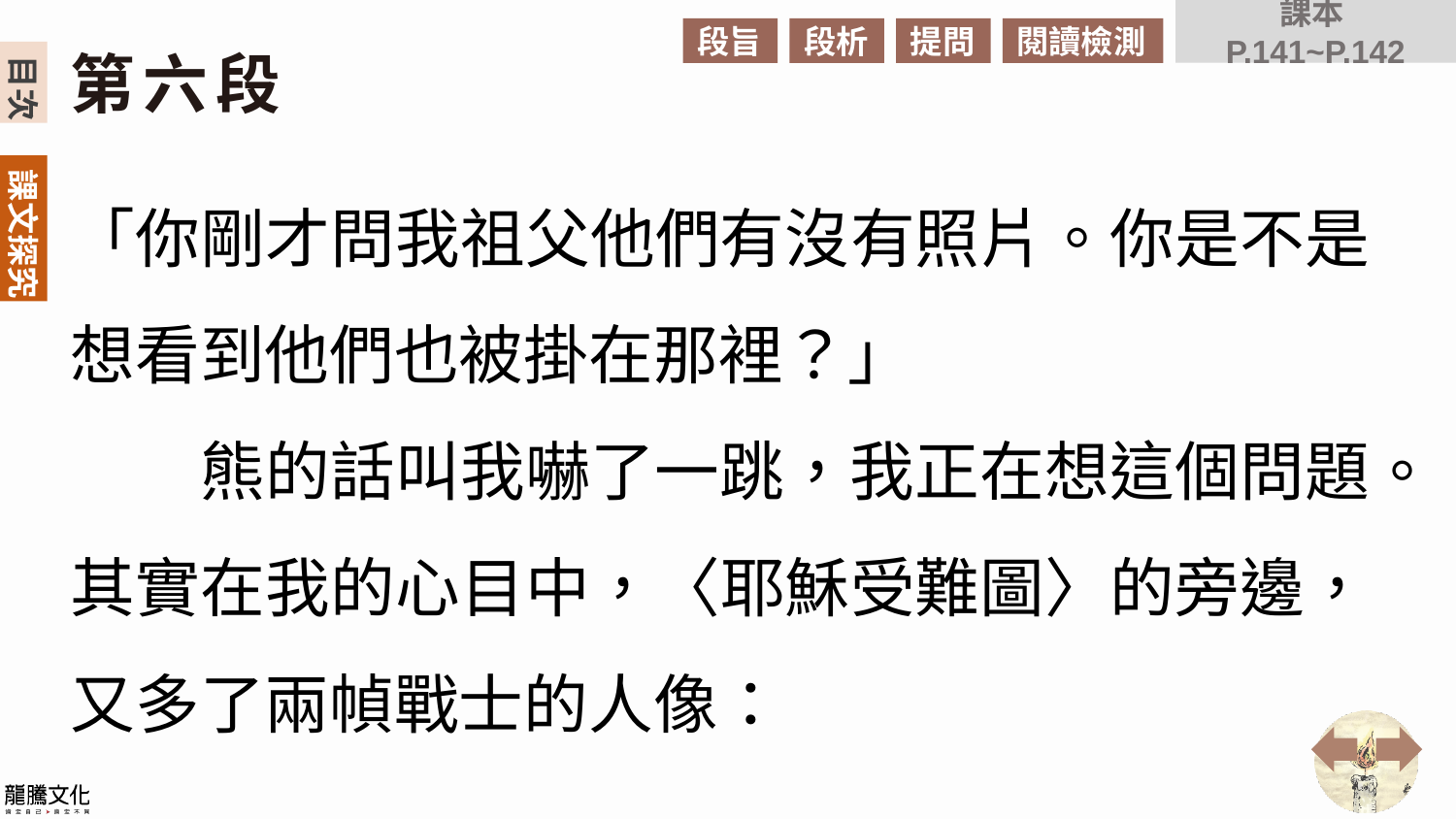

課本P.141~P.142
段旨
段析
提問
閱讀檢測
第六段
「你剛才問我祖父他們有沒有照片。你是不是想看到他們也被掛在那裡？」
　　熊的話叫我嚇了一跳，我正在想這個問題。其實在我的心目中，〈耶穌受難圖〉的旁邊，又多了兩幀戰士的人像：